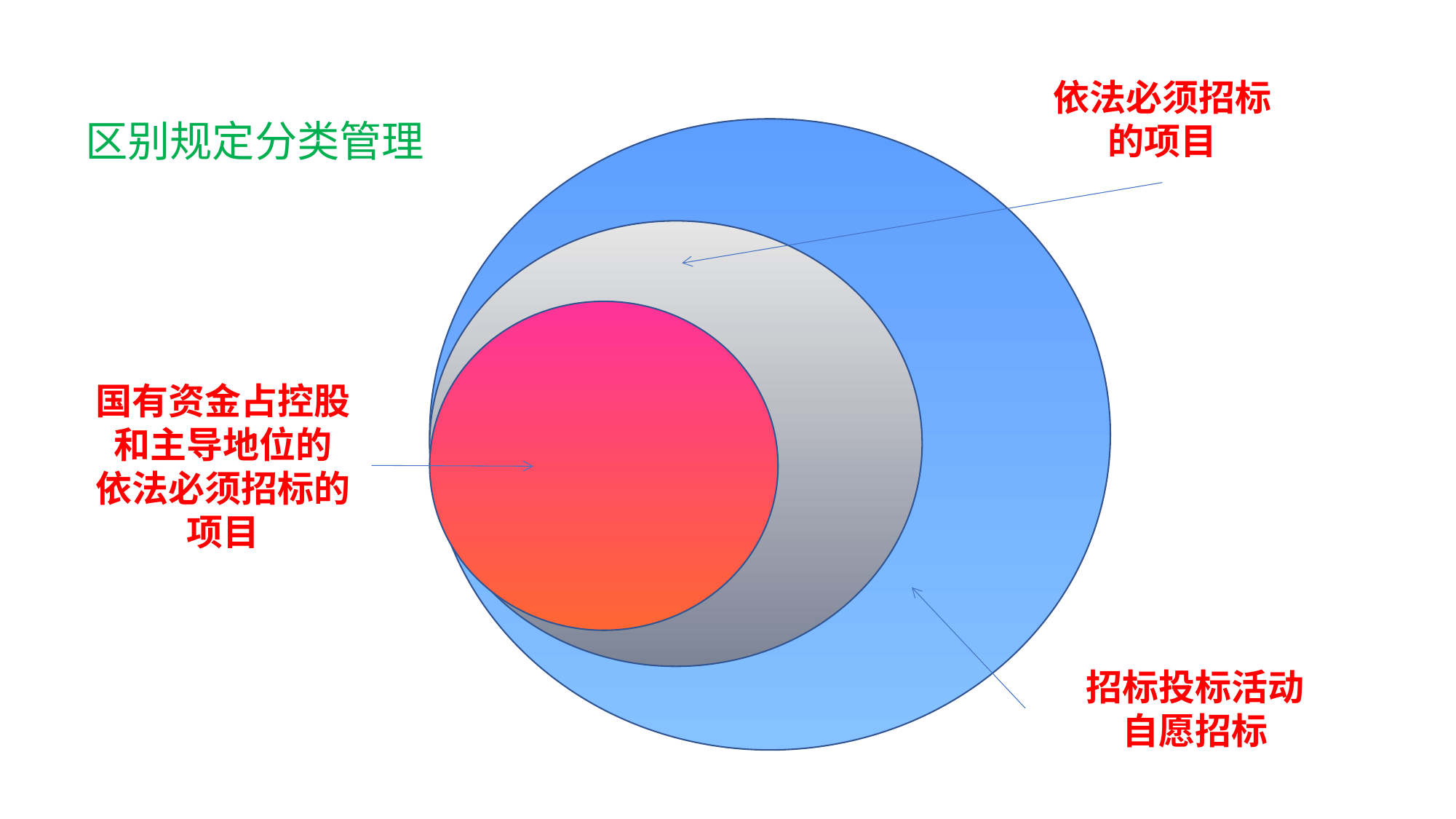

区别规定分类管理
依法必须招标的项目

国有资金占控股和主导地位的
依法必须招标的项目

招标投标活动
自愿招标